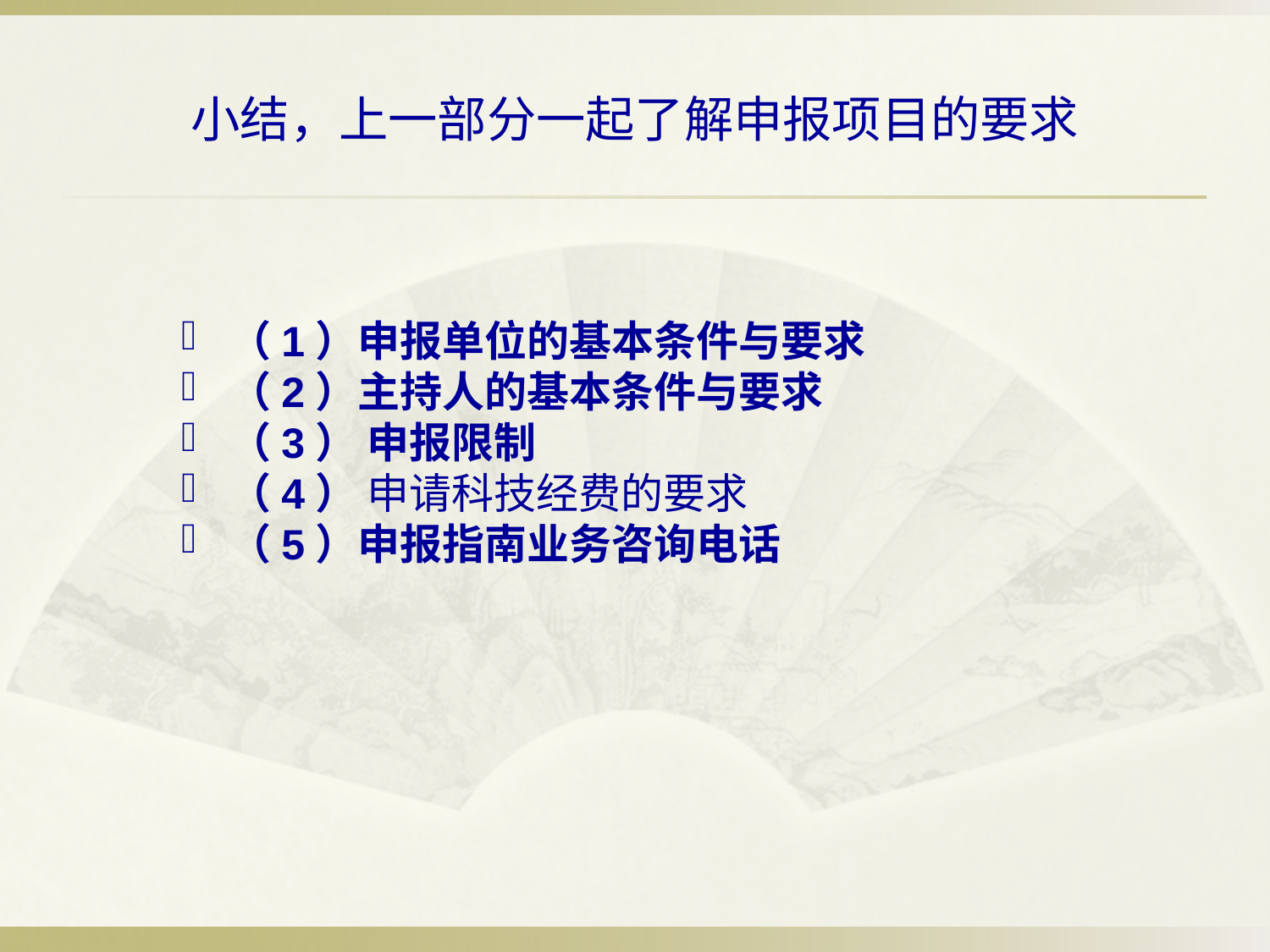

# 小结，上一部分一起了解申报项目的要求
（1）申报单位的基本条件与要求
（2）主持人的基本条件与要求
（3） 申报限制
（4） 申请科技经费的要求
（5）申报指南业务咨询电话